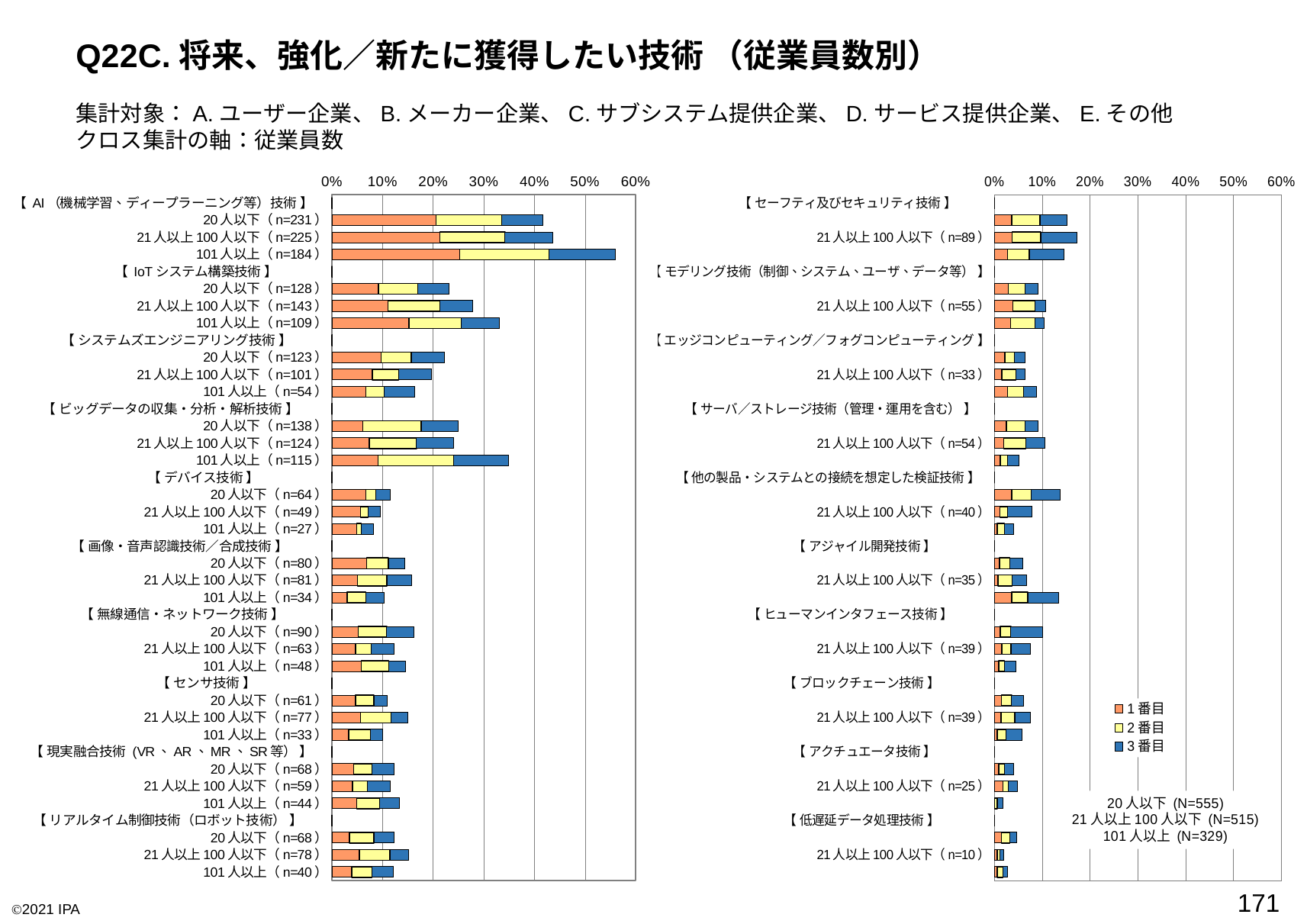

Q22C.将来、強化／新たに獲得したい技術 （従業員数別）
集計対象：A.ユーザー企業、B.メーカー企業、C.サブシステム提供企業、D.サービス提供企業、E.その他
クロス集計の軸：従業員数

### Chart

| Category | 1番目 | 2番目 | 3番目 |
|---|---|---|---|
| 【 AI（機械学習、ディープラーニング等）技術 】     | 0.0 | 0.0 | 0.0 |
| 20人以下（n=231） | 0.20540540540540542 | 0.12972972972972974 | 0.08108108108108109 |
| 21人以上100人以下（n=225） | 0.21359223300970873 | 0.12815533980582525 | 0.09514563106796116 |
| 101人以上（n=184） | 0.25227963525835867 | 0.1762917933130699 | 0.13069908814589665 |
| 【 IoTシステム構築技術 】               | 0.0 | 0.0 | 0.0 |
| 20人以下（n=128） | 0.0918918918918919 | 0.07747747747747748 | 0.06126126126126126 |
| 21人以上100人以下（n=143） | 0.11067961165048544 | 0.1029126213592233 | 0.06407766990291262 |
| 101人以上（n=109） | 0.1519756838905775 | 0.1033434650455927 | 0.07598784194528875 |
| 【 システムズエンジニアリング技術 】           | 0.0 | 0.0 | 0.0 |
| 20人以下（n=123） | 0.0972972972972973 | 0.05945945945945946 | 0.06486486486486487 |
| 21人以上100人以下（n=101） | 0.07961165048543689 | 0.05242718446601942 | 0.06407766990291262 |
| 101人以上（n=54） | 0.0668693009118541 | 0.0364741641337386 | 0.060790273556231005 |
| 【 ビッグデータの収集・分析・解析技術 】         | 0.0 | 0.0 | 0.0 |
| 20人以下（n=138） | 0.06126126126126126 | 0.11531531531531532 | 0.07207207207207207 |
| 21人以上100人以下（n=124） | 0.07378640776699029 | 0.09320388349514563 | 0.07378640776699029 |
| 101人以上（n=115） | 0.0911854103343465 | 0.14893617021276595 | 0.1094224924012158 |
| 【 デバイス技術 】                    | 0.0 | 0.0 | 0.0 |
| 20人以下（n=64） | 0.06666666666666667 | 0.01981981981981982 | 0.02882882882882883 |
| 21人以上100人以下（n=49） | 0.05631067961165048 | 0.015533980582524271 | 0.02330097087378641 |
| 101人以上（n=27） | 0.0486322188449848 | 0.00911854103343465 | 0.0243161094224924 |
| 【 画像・音声認識技術／合成技術 】            | 0.0 | 0.0 | 0.0 |
| 20人以下（n=80） | 0.06846846846846846 | 0.043243243243243246 | 0.032432432432432434 |
| 21人以上100人以下（n=81） | 0.05048543689320388 | 0.05825242718446602 | 0.04854368932038835 |
| 101人以上（n=34） | 0.030395136778115502 | 0.0364741641337386 | 0.0364741641337386 |
| 【 無線通信・ネットワーク技術 】             | 0.0 | 0.0 | 0.0 |
| 20人以下（n=90） | 0.05225225225225225 | 0.055855855855855854 | 0.05405405405405406 |
| 21人以上100人以下（n=63） | 0.04660194174757282 | 0.031067961165048542 | 0.04466019417475728 |
| 101人以上（n=48） | 0.057750759878419454 | 0.0547112462006079 | 0.03343465045592705 |
| 【 センサ技術 】                     | 0.0 | 0.0 | 0.0 |
| 20人以下（n=61） | 0.04684684684684685 | 0.036036036036036036 | 0.02702702702702703 |
| 21人以上100人以下（n=77） | 0.05631067961165048 | 0.06019417475728155 | 0.03300970873786408 |
| 101人以上（n=33） | 0.03343465045592705 | 0.0425531914893617 | 0.0243161094224924 |
| 【 現実融合技術 (VR、AR、MR、SR等） 】     | 0.0 | 0.0 | 0.0 |
| 20人以下（n=68） | 0.043243243243243246 | 0.036036036036036036 | 0.043243243243243246 |
| 21人以上100人以下（n=59） | 0.040776699029126215 | 0.02912621359223301 | 0.04466019417475728 |
| 101人以上（n=44） | 0.0486322188449848 | 0.04559270516717325 | 0.03951367781155015 |
| 【 リアルタイム制御技術（ロボット技術） 】        | 0.0 | 0.0 | 0.0 |
| 20人以下（n=68） | 0.03423423423423423 | 0.04864864864864865 | 0.03963963963963964 |
| 21人以上100人以下（n=78） | 0.05436893203883495 | 0.06019417475728155 | 0.036893203883495145 |
| 101人以上（n=40） | 0.03951367781155015 | 0.03951367781155015 | 0.0425531914893617 |

### Chart:

| Category | 1番目 | 2番目 | 3番目 |
|---|---|---|---|
| 【 セーフティ及びセキュリティ技術 】           | 0.0 | 0.0 | 0.0 |
| 20人以下（n=84） | 0.036036036036036036 | 0.05945945945945946 | 0.055855855855855854 |
| 21人以上100人以下（n=89） | 0.036893203883495145 | 0.06019417475728155 | 0.07572815533980583 |
| 101人以上（n=48） | 0.02735562310030395 | 0.04559270516717325 | 0.0729483282674772 |
| 【 モデリング技術（制御、システム、ユーザ、データ等） 】 | 0.0 | 0.0 | 0.0 |
| 20人以下（n=51） | 0.02882882882882883 | 0.036036036036036036 | 0.02702702702702703 |
| 21人以上100人以下（n=55） | 0.038834951456310676 | 0.04660194174757282 | 0.021359223300970873 |
| 101人以上（n=34） | 0.03343465045592705 | 0.05167173252279635 | 0.0182370820668693 |
| 【 エッジコンピューティング／フォグコンピューティング 】 | 0.0 | 0.0 | 0.0 |
| 20人以下（n=36） | 0.021621621621621623 | 0.01981981981981982 | 0.023423423423423424 |
| 21人以上100人以下（n=33） | 0.015533980582524271 | 0.02912621359223301 | 0.019417475728155338 |
| 101人以上（n=29） | 0.02735562310030395 | 0.03343465045592705 | 0.02735562310030395 |
| 【 サーバ／ストレージ技術（管理・運用を含む） 】     | 0.0 | 0.0 | 0.0 |
| 20人以下（n=51） | 0.025225225225225224 | 0.03963963963963964 | 0.02702702702702703 |
| 21人以上100人以下（n=54） | 0.019417475728155338 | 0.04660194174757282 | 0.038834951456310676 |
| 101人以上（n=17） | 0.0121580547112462 | 0.015197568389057751 | 0.0243161094224924 |
| 【 他の製品・システムとの接続を想定した検証技術 】    | 0.0 | 0.0 | 0.0 |
| 20人以下（n=76） | 0.036036036036036036 | 0.04144144144144144 | 0.05945945945945946 |
| 21人以上100人以下（n=40） | 0.011650485436893204 | 0.015533980582524271 | 0.05048543689320388 |
| 101人以上（n=13） | 0.0060790273556231 | 0.015197568389057751 | 0.0182370820668693 |
| 【 アジャイル開発技術 】                 | 0.0 | 0.0 | 0.0 |
| 20人以下（n=33） | 0.010810810810810811 | 0.021621621621621623 | 0.02702702702702703 |
| 21人以上100人以下（n=35） | 0.007766990291262136 | 0.02912621359223301 | 0.031067961165048542 |
| 101人以上（n=44） | 0.0364741641337386 | 0.03343465045592705 | 0.06382978723404255 |
| 【 ヒューマンインタフェース技術 】            | 0.0 | 0.0 | 0.0 |
| 20人以下（n=56） | 0.012612612612612612 | 0.021621621621621623 | 0.06666666666666667 |
| 21人以上100人以下（n=39） | 0.015533980582524271 | 0.019417475728155338 | 0.040776699029126215 |
| 101人以上（n=15） | 0.00911854103343465 | 0.0121580547112462 | 0.0243161094224924 |
| 【 ブロックチェーン技術 】                | 0.0 | 0.0 | 0.0 |
| 20人以下（n=34） | 0.014414414414414415 | 0.021621621621621623 | 0.025225225225225224 |
| 21人以上100人以下（n=39） | 0.013592233009708738 | 0.02912621359223301 | 0.03300970873786408 |
| 101人以上（n=19） | 0.0060790273556231 | 0.0182370820668693 | 0.03343465045592705 |
| 【 アクチュエータ技術 】                 | 0.0 | 0.0 | 0.0 |
| 20人以下（n=22） | 0.009009009009009009 | 0.012612612612612612 | 0.018018018018018018 |
| 21人以上100人以下（n=25） | 0.017475728155339806 | 0.011650485436893204 | 0.019417475728155338 |
| 101人以上（n=6） | 0.0 | 0.0060790273556231 | 0.0121580547112462 |
| 【 低遅延データ処理技術 】                | 0.0 | 0.0 | 0.0 |
| 20人以下（n=26） | 0.014414414414414415 | 0.018018018018018018 | 0.014414414414414415 |
| 21人以上100人以下（n=10） | 0.005825242718446602 | 0.005825242718446602 | 0.007766990291262136 |
| 101人以上（n=9） | 0.0060790273556231 | 0.0121580547112462 | 0.00911854103343465 |